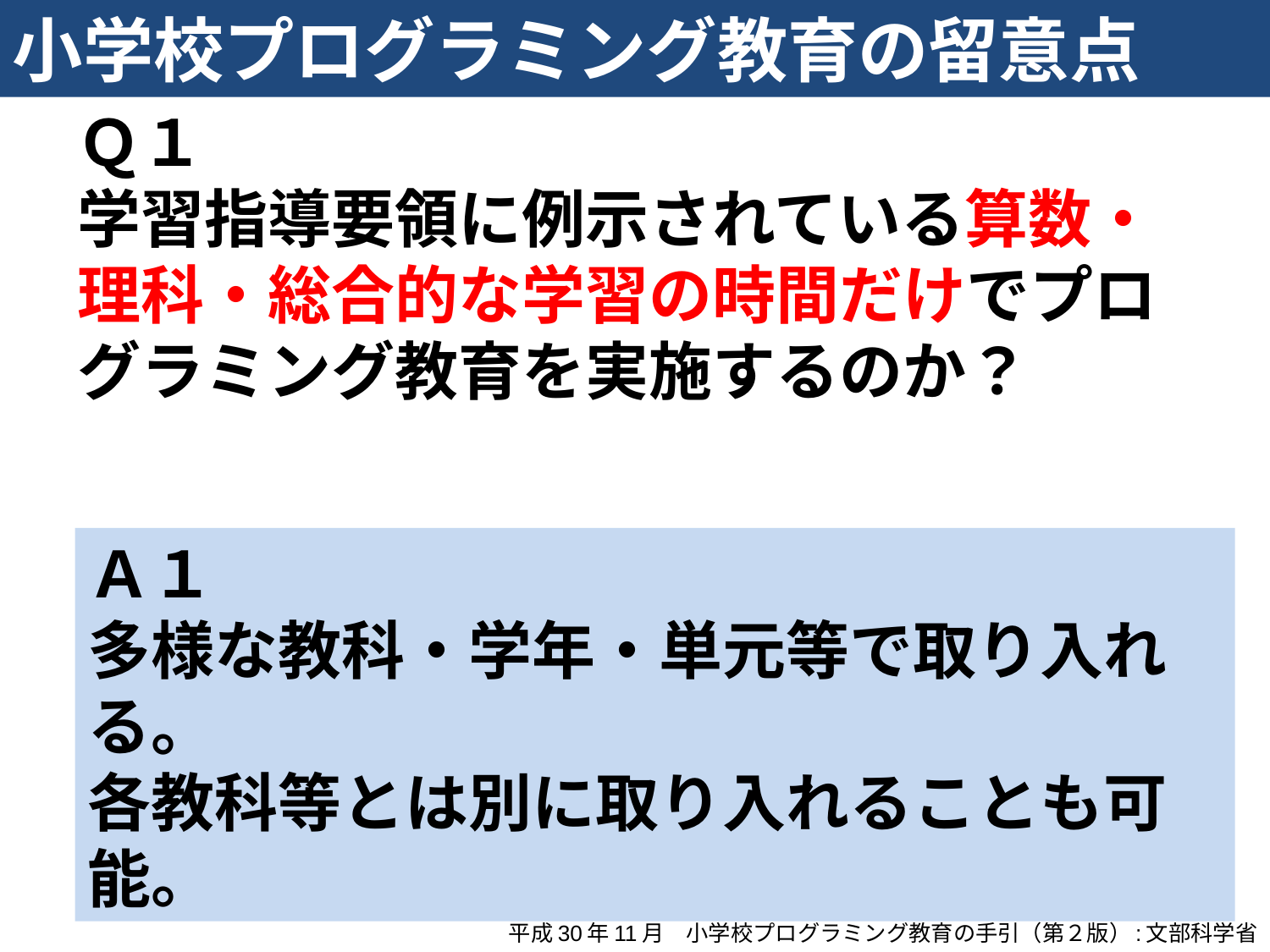

小学校プログラミング教育の留意点
Ｑ１
学習指導要領に例示されている算数・理科・総合的な学習の時間だけでプログラミング教育を実施するのか？
Ａ１
多様な教科・学年・単元等で取り入れる。
各教科等とは別に取り入れることも可能。
平成30年11月　小学校プログラミング教育の手引（第２版）:文部科学省